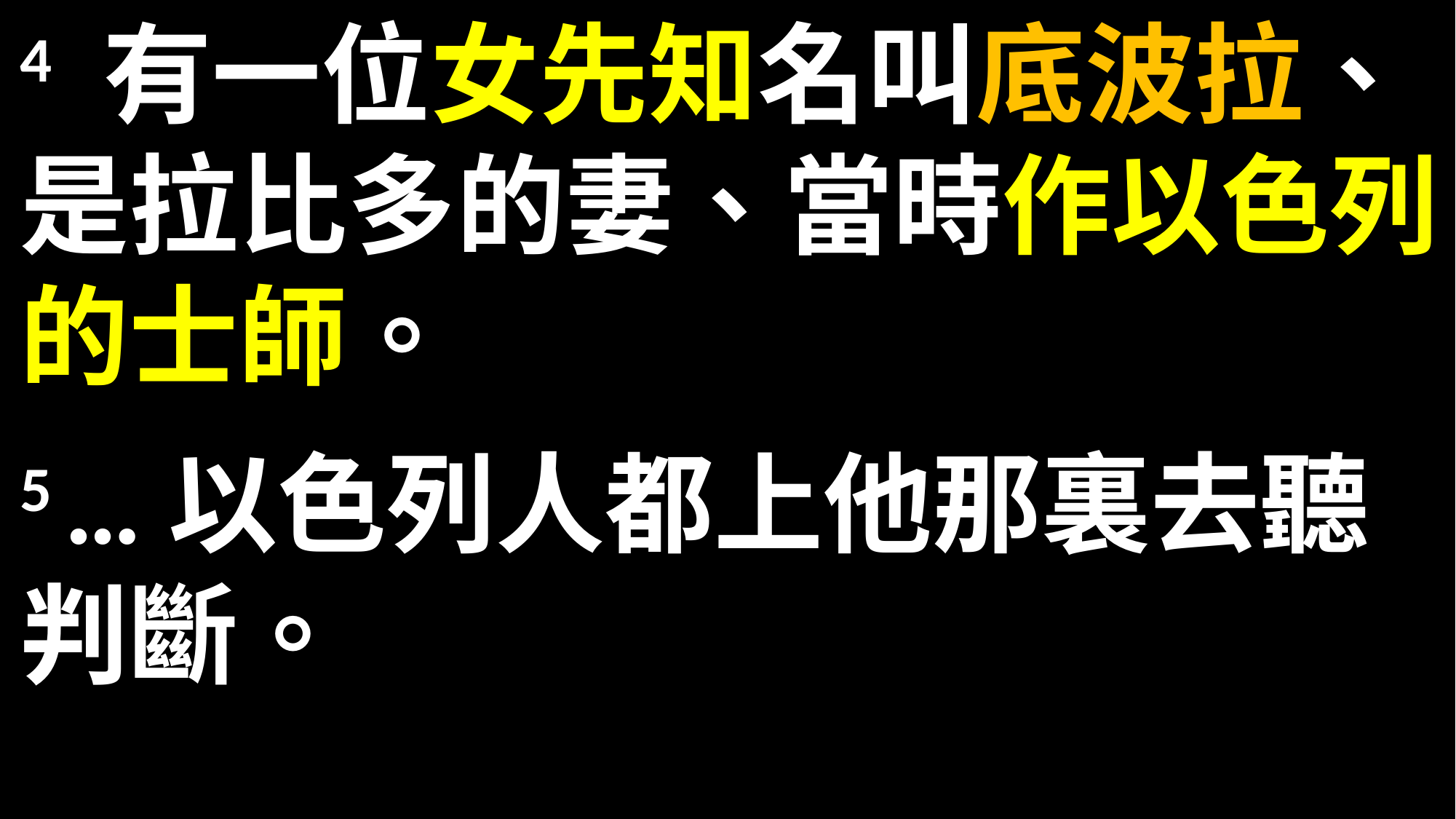

4 有一位女先知名叫底波拉、
是拉比多的妻、當時作以色列的士師。
5 …以色列人都上他那裏去聽判斷。